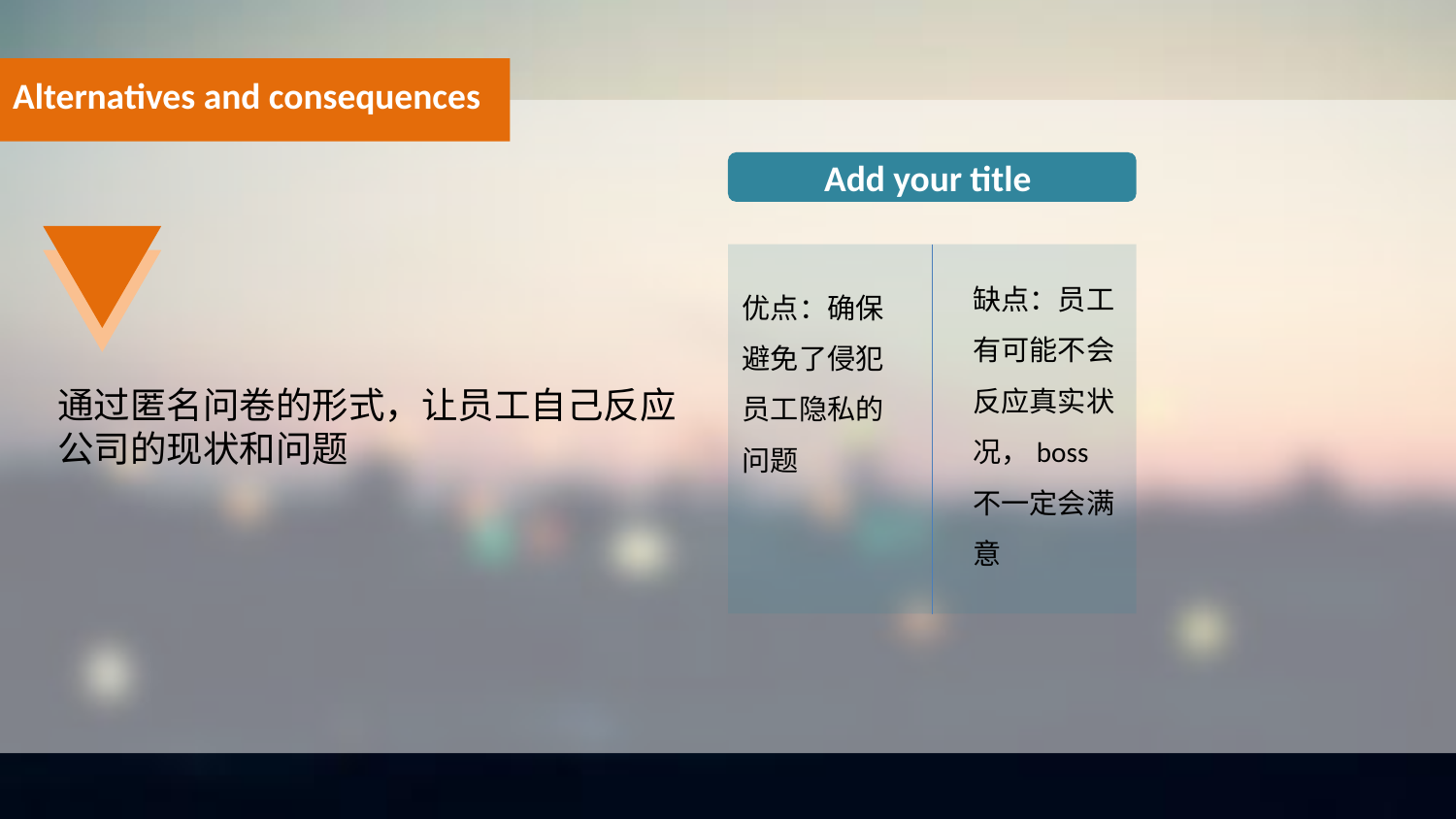

Alternatives and consequences
Add your title

缺点：员工有可能不会反应真实状况，boss不一定会满意
优点：确保避免了侵犯员工隐私的问题
通过匿名问卷的形式，让员工自己反应
公司的现状和问题